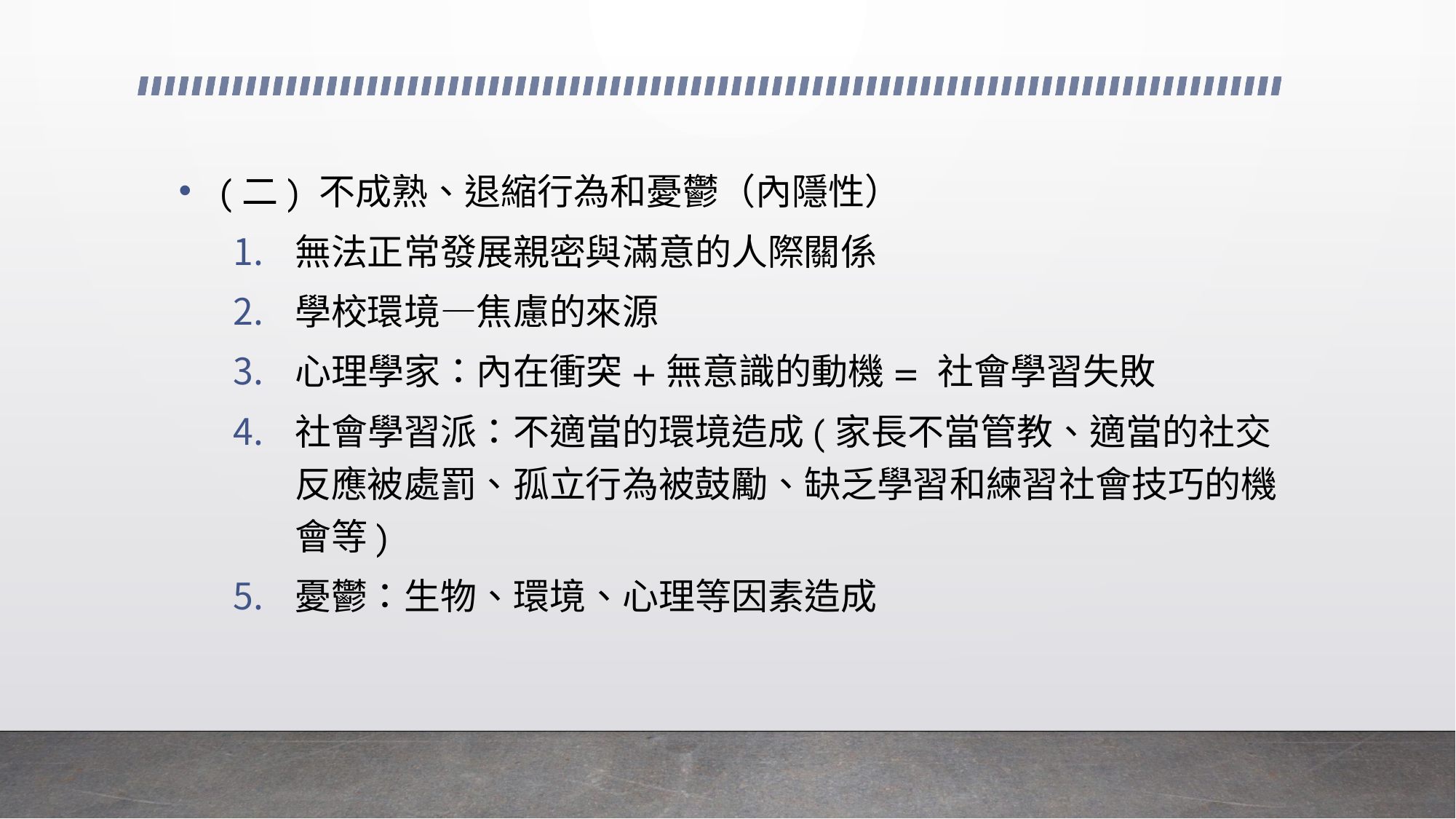

(二) 不成熟、退縮行為和憂鬱（內隱性）
無法正常發展親密與滿意的人際關係
學校環境—焦慮的來源
心理學家：內在衝突+無意識的動機= 社會學習失敗
社會學習派：不適當的環境造成(家長不當管教、適當的社交反應被處罰、孤立行為被鼓勵、缺乏學習和練習社會技巧的機會等)
憂鬱：生物、環境、心理等因素造成